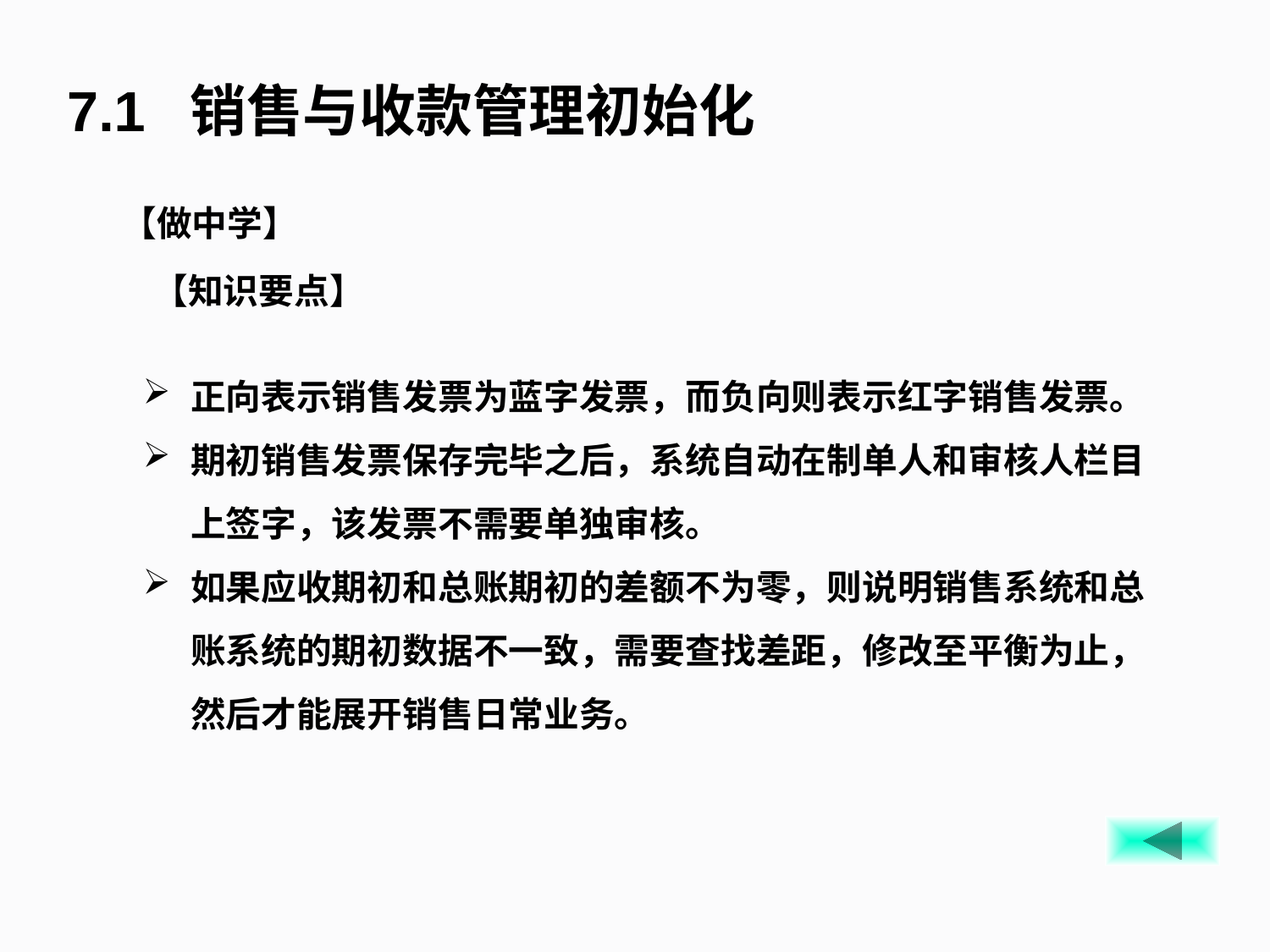

7.1  销售与收款管理初始化
【做中学】
 【知识要点】

正向表示销售发票为蓝字发票，而负向则表示红字销售发票。
期初销售发票保存完毕之后，系统自动在制单人和审核人栏目上签字，该发票不需要单独审核。
如果应收期初和总账期初的差额不为零，则说明销售系统和总账系统的期初数据不一致，需要查找差距，修改至平衡为止，然后才能展开销售日常业务。